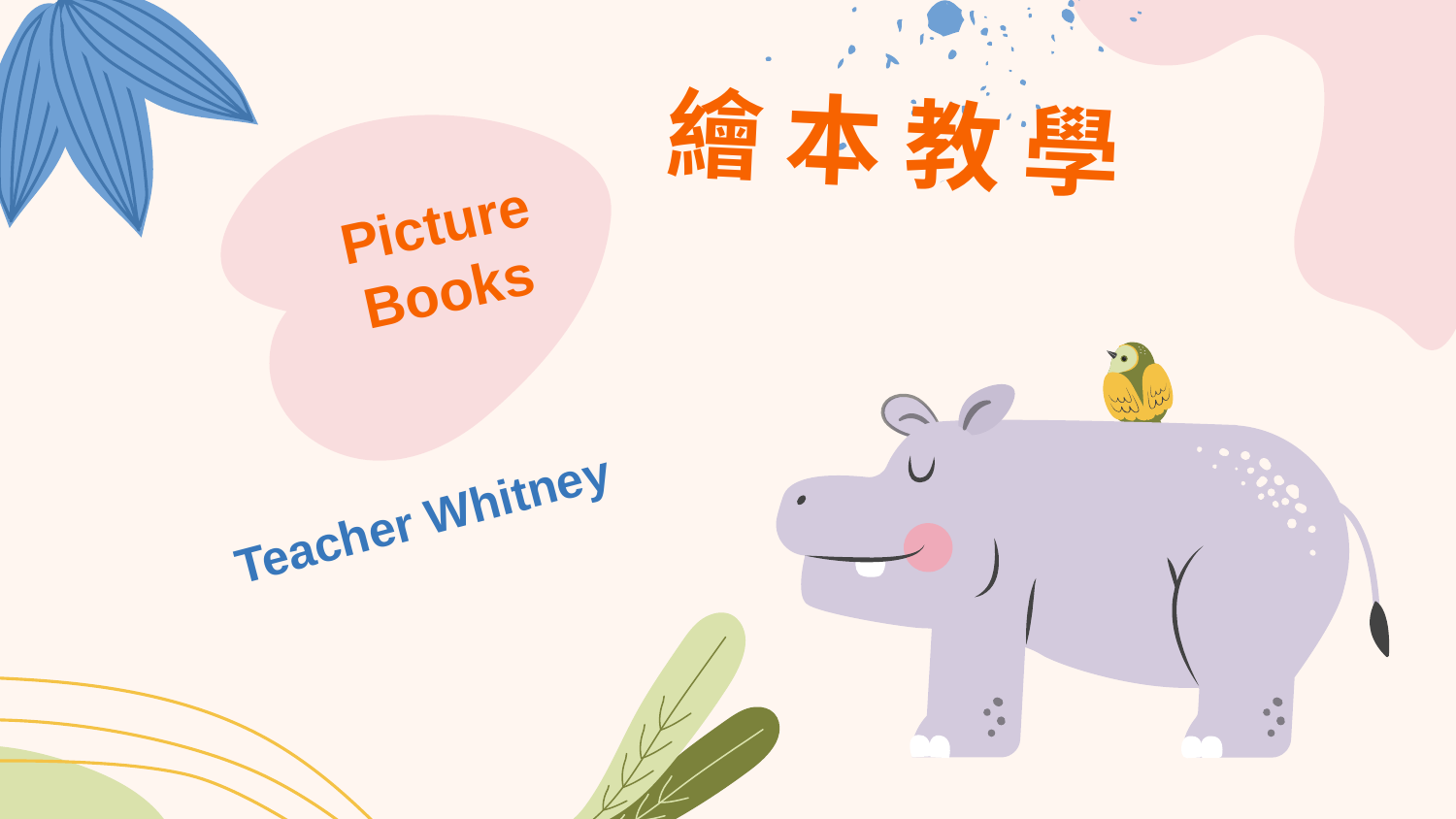

# 繪 本 教 學

Picture Books

Teacher Whitney